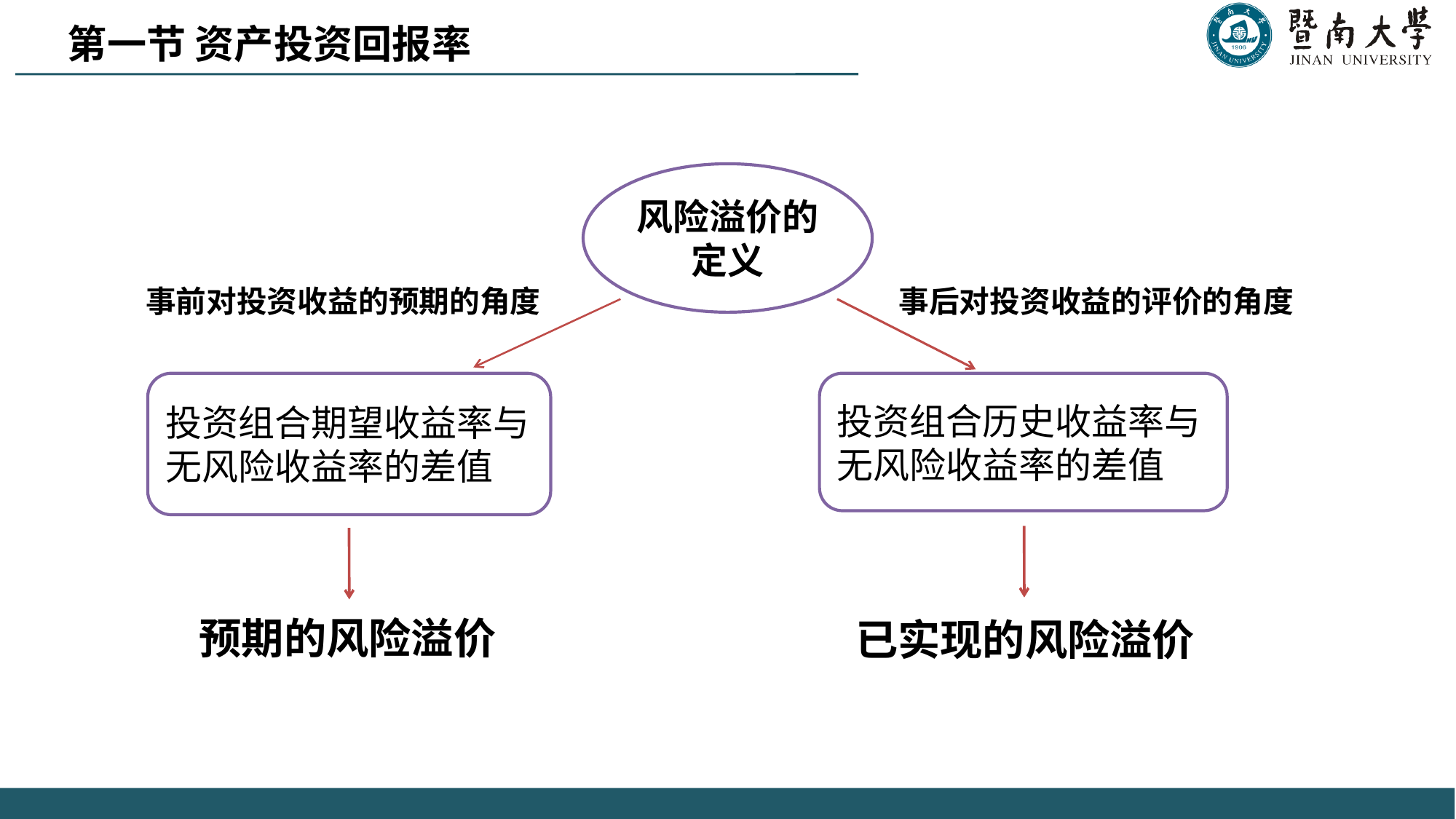

第一节 资产投资回报率
风险溢价的定义
事前对投资收益的预期的角度
事后对投资收益的评价的角度
投资组合期望收益率与无风险收益率的差值
投资组合历史收益率与无风险收益率的差值
预期的风险溢价
已实现的风险溢价